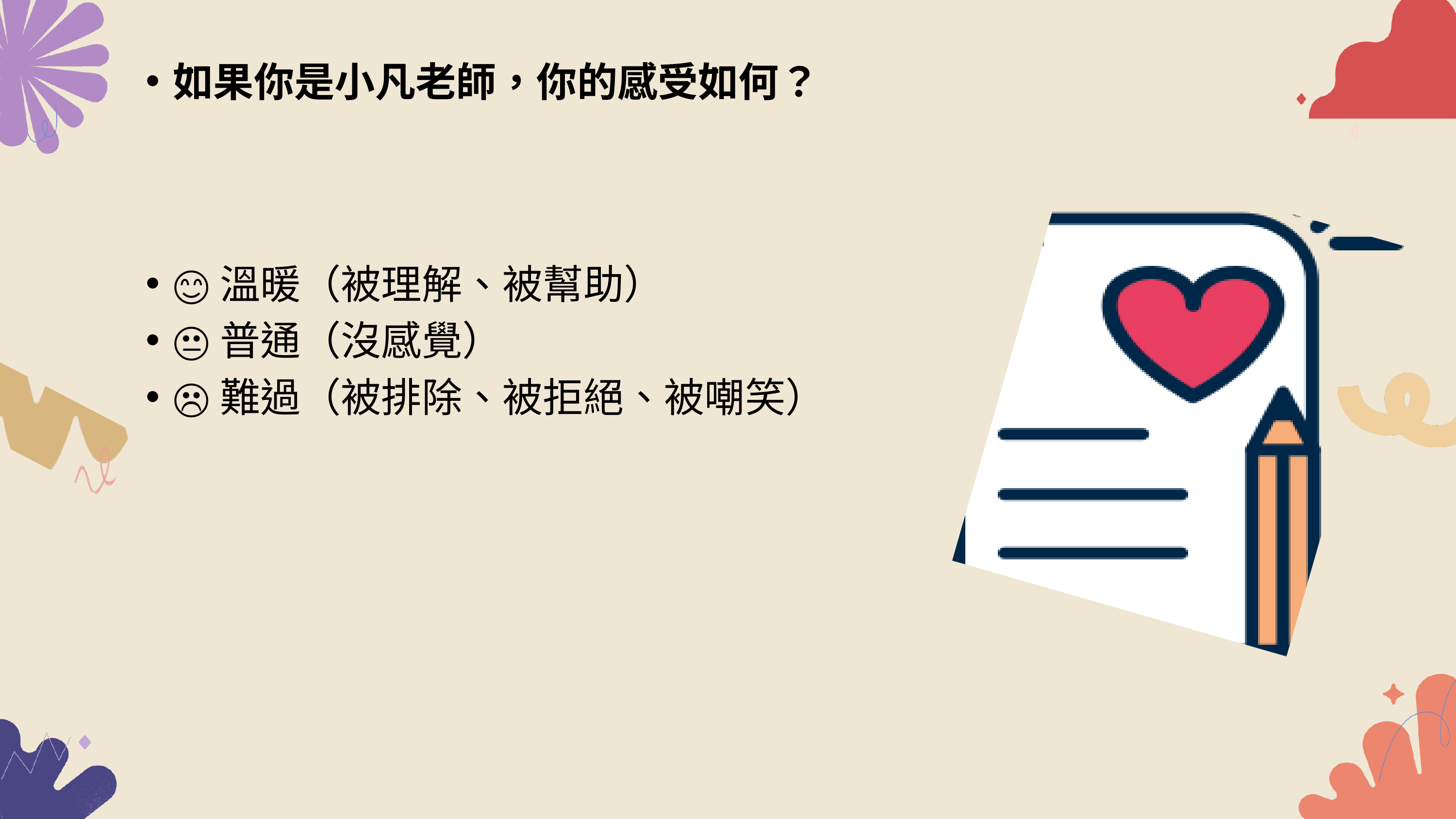

如果你是小凡老師，你的感受如何？

😊溫暖（被理解、被幫助）
😐普通（沒感覺）
☹️難過（被排除、被拒絕、被嘲笑）